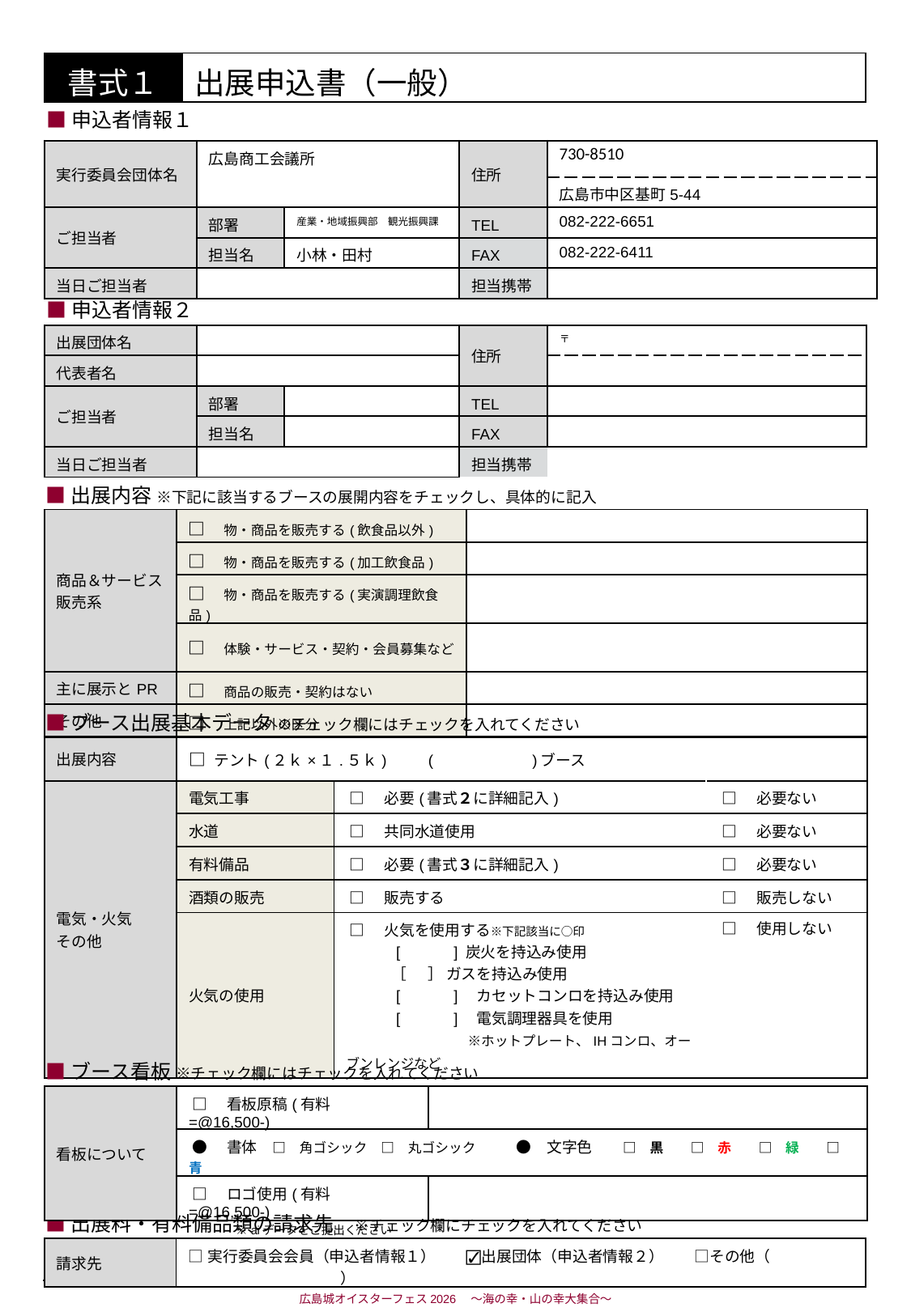

| 書式１ | 出展申込書（一般） |
| --- | --- |
■申込者情報１
| 実行委員会団体名 | 広島商工会議所 |  | 住所 | 730-8510 |
| --- | --- | --- | --- | --- |
|  |  |  |  | 広島市中区基町5-44 |
| ご担当者 | 部署 | 産業・地域振興部　観光振興課 | TEL | 082-222-6651 |
|  | 担当名 | 小林・田村 | FAX | 082-222-6411 |
| 当日ご担当者 |  |  | 担当携帯 |  |
■申込者情報２
| 出展団体名 |  |  | 住所 | 〒 |
| --- | --- | --- | --- | --- |
| 代表者名 |  |  |  |  |
| ご担当者 | 部署 |  | TEL |  |
|  | 担当名 |  | FAX |  |
| 当日ご担当者 |  |  | 担当携帯 |  |
■出展内容 ※下記に該当するブースの展開内容をチェックし、具体的に記入
| 商品＆サービス 販売系 | □　物・商品を販売する(飲食品以外) |  |
| --- | --- | --- |
|  | □　物・商品を販売する(加工飲食品) |  |
|  | □　物・商品を販売する(実演調理飲食品) |  |
|  | □　体験・サービス・契約・会員募集など |  |
| 主に展示とPR | □　商品の販売・契約はない |  |
| その他 | □　上記以外の区分 |  |
■ブース出展基本データ ※チェック欄にはチェックを入れてください
| 出展内容 | □ テント(２ｋ×１.５ｋ)　　 (　　　　　　)ブース |  |  |
| --- | --- | --- | --- |
| 電気・火気 その他 | 電気工事 | □　必要(書式２に詳細記入) | □　必要ない |
|  | 水道 | □　共同水道使用 | □　必要ない |
|  | 有料備品 | □　必要(書式３に詳細記入) | □　必要ない |
|  | 酒類の販売 | □　販売する | □　販売しない |
|  | 火気の使用 | □　火気を使用する※下記該当に○印 　　　[　　　] 炭火を持込み使用 　　　［ ］ ガスを持込み使用 　　　[　　　]　カセットコンロを持込み使用 　　　[　　　]　電気調理器具を使用 　　　　　　　　※ホットプレート、IHコンロ、オーブンレンジなど | □　使用しない |
■ブース看板 ※チェック欄にはチェックを入れてください
| 看板について | □　看板原稿(有料=@16,500-) |  |
| --- | --- | --- |
|  | ●　書体　□　角ゴシック　□　丸ゴシック　　　●　文字色　　□　黒　　□　赤　　□　緑　　□　青 |  |
|  | □　ロゴ使用(有料=@16,500-) 　　　　※aiデータをご提出ください |  |
■出展料・有料備品類の請求先　※チェック欄にチェックを入れてください
| 請求先 | □実行委員会会員（申込者情報１）　　☑出展団体（申込者情報２）　　□その他（　　　　　　　　　　　　　　　） |
| --- | --- |
広島城オイスターフェス2026　～海の幸・山の幸大集合～